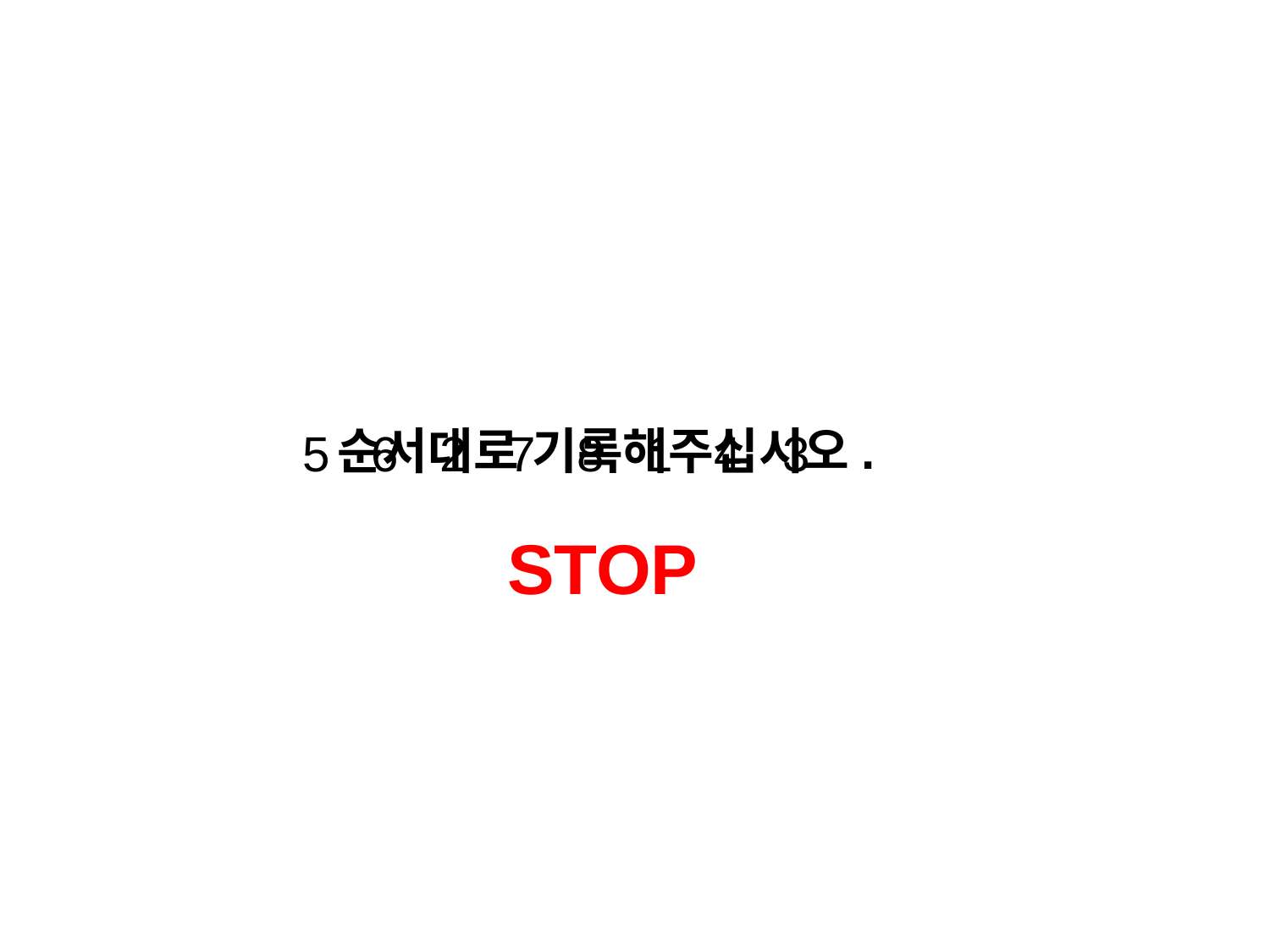

순서대로 기록해주십시오.
5   6   2   7   8   1   4   3
STOP